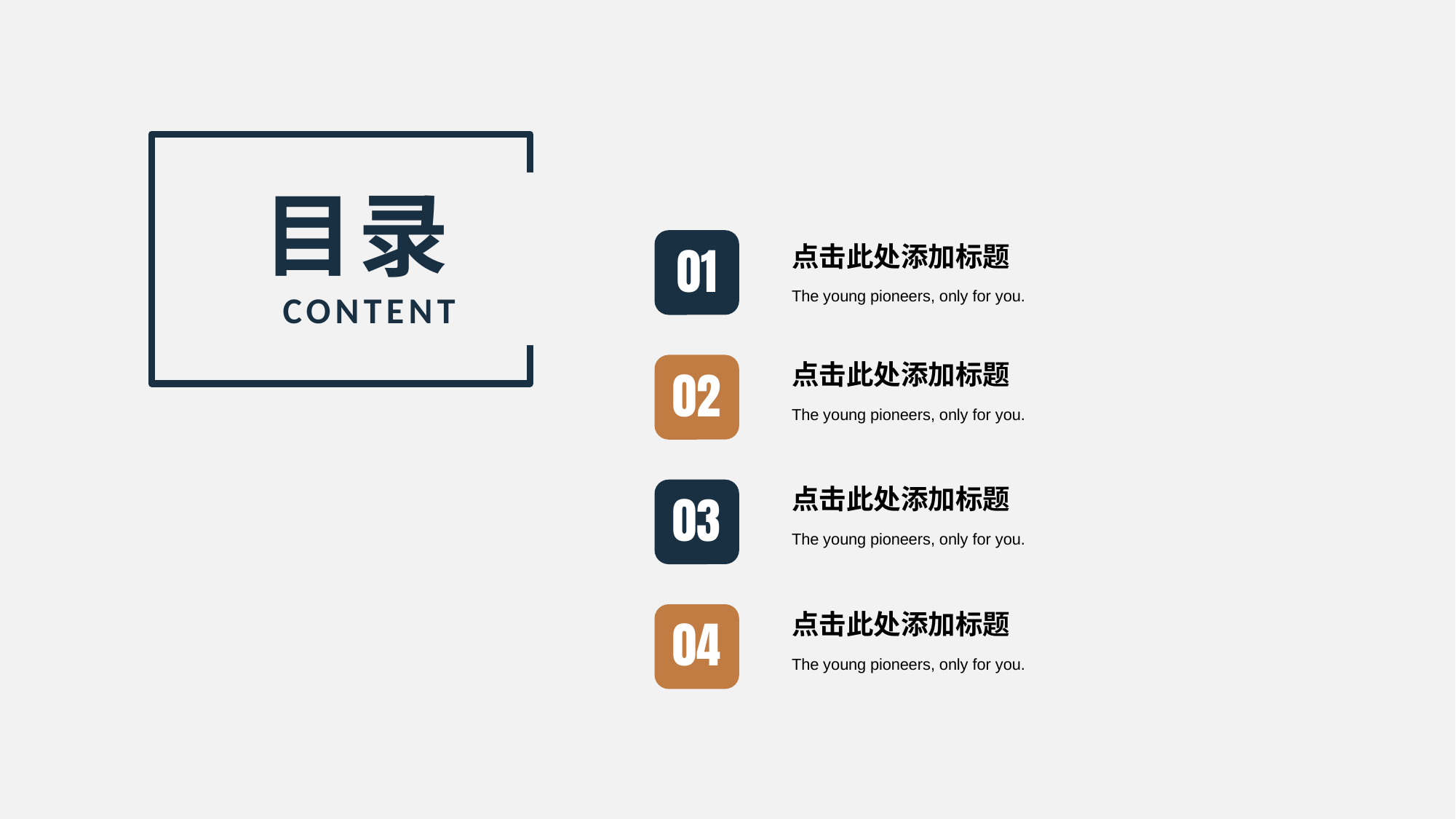

目录CONTENT
01
点击此处添加标题
The young pioneers, only for you.
02
点击此处添加标题
The young pioneers, only for you.
03
点击此处添加标题
The young pioneers, only for you.
04
点击此处添加标题
The young pioneers, only for you.